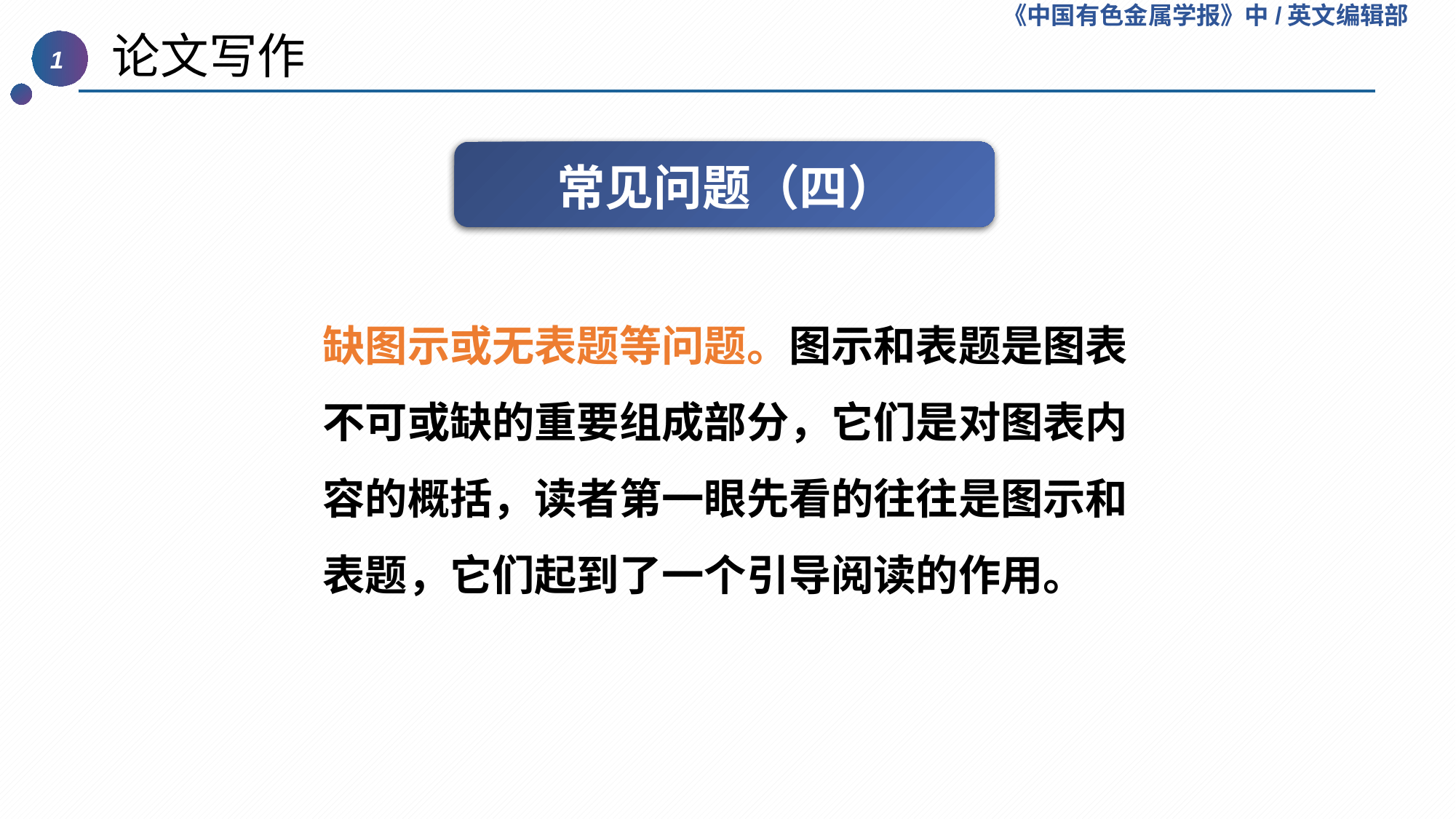

《中国有色金属学报》中/英文编辑部
      论文写作

1

常见问题（四）
缺图示或无表题等问题。图示和表题是图表不可或缺的重要组成部分，它们是对图表内容的概括，读者第一眼先看的往往是图示和表题，它们起到了一个引导阅读的作用。